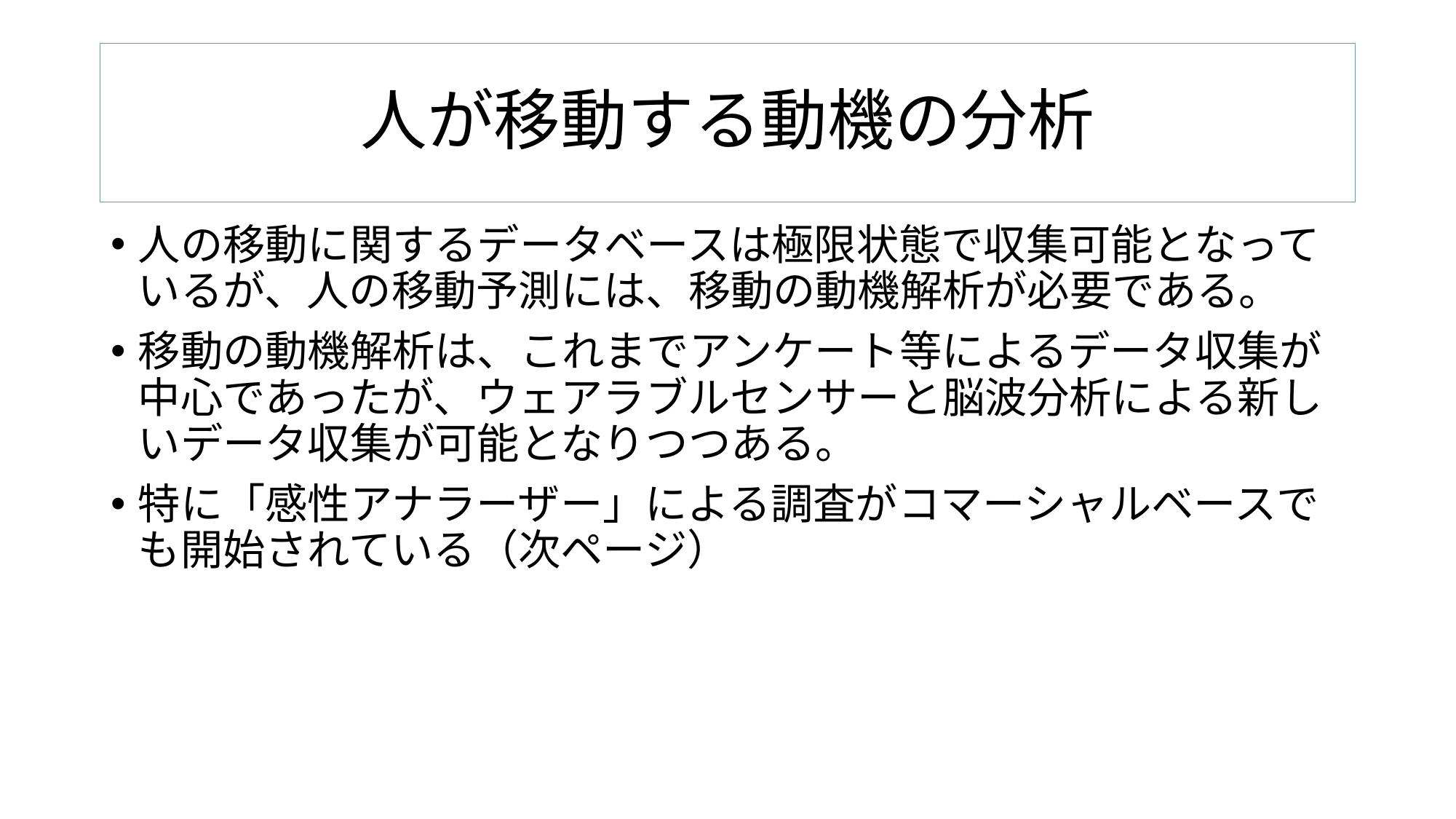

# 人が移動する動機の分析
人の移動に関するデータベースは極限状態で収集可能となっているが、人の移動予測には、移動の動機解析が必要である。
移動の動機解析は、これまでアンケート等によるデータ収集が中心であったが、ウェアラブルセンサーと脳波分析による新しいデータ収集が可能となりつつある。
特に「感性アナラーザー」による調査がコマーシャルベースでも開始されている（次ページ）